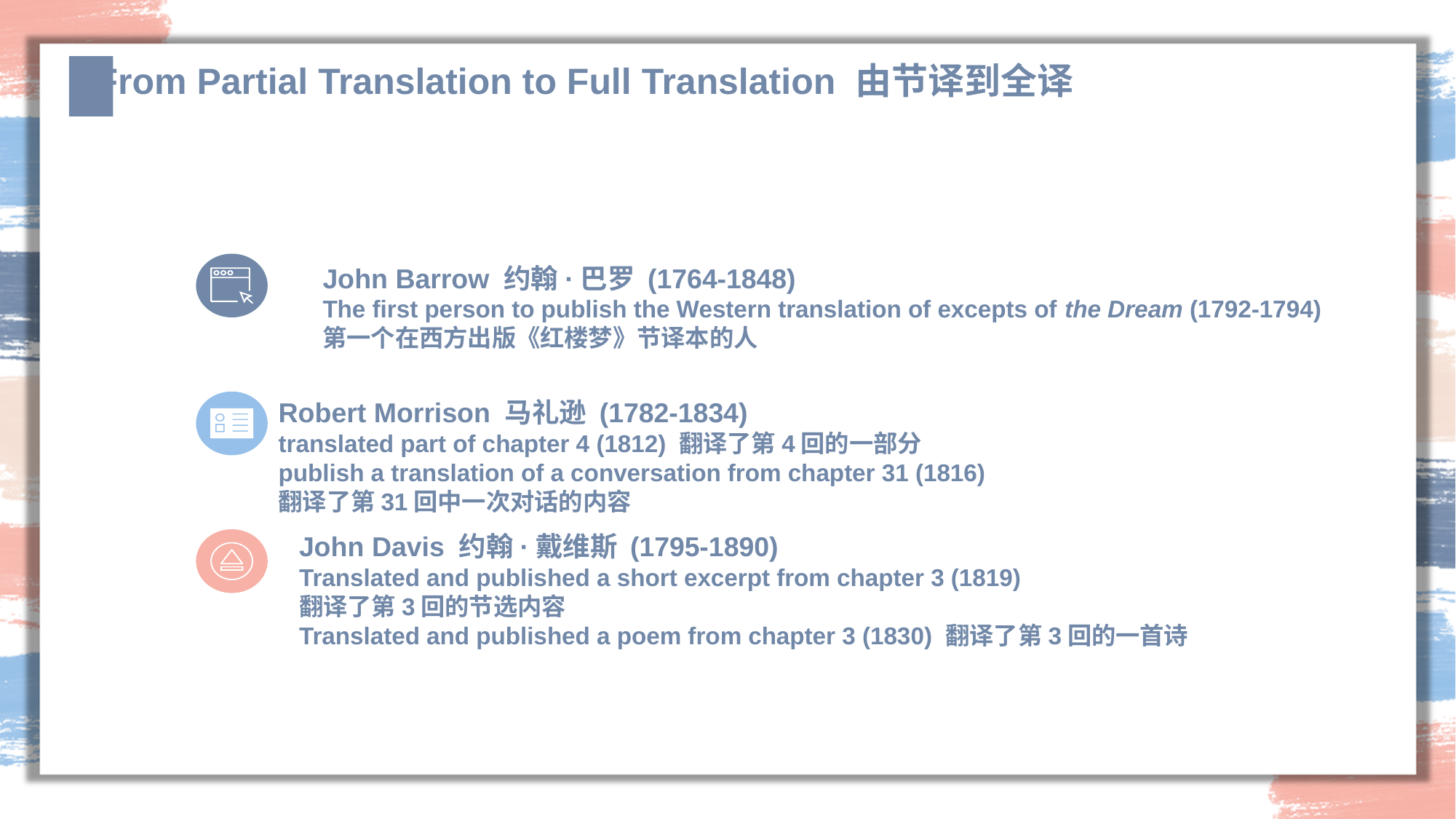

From Partial Translation to Full Translation 由节译到全译

John Barrow 约翰·巴罗 (1764-1848)
The first person to publish the Western translation of excepts of the Dream (1792-1794)
第一个在西方出版《红楼梦》节译本的人

Robert Morrison 马礼逊 (1782-1834)
translated part of chapter 4 (1812) 翻译了第4回的一部分
publish a translation of a conversation from chapter 31 (1816)
翻译了第31回中一次对话的内容

John Davis 约翰·戴维斯 (1795-1890)
Translated and published a short excerpt from chapter 3 (1819)
翻译了第3回的节选内容
Translated and published a poem from chapter 3 (1830) 翻译了第3回的一首诗